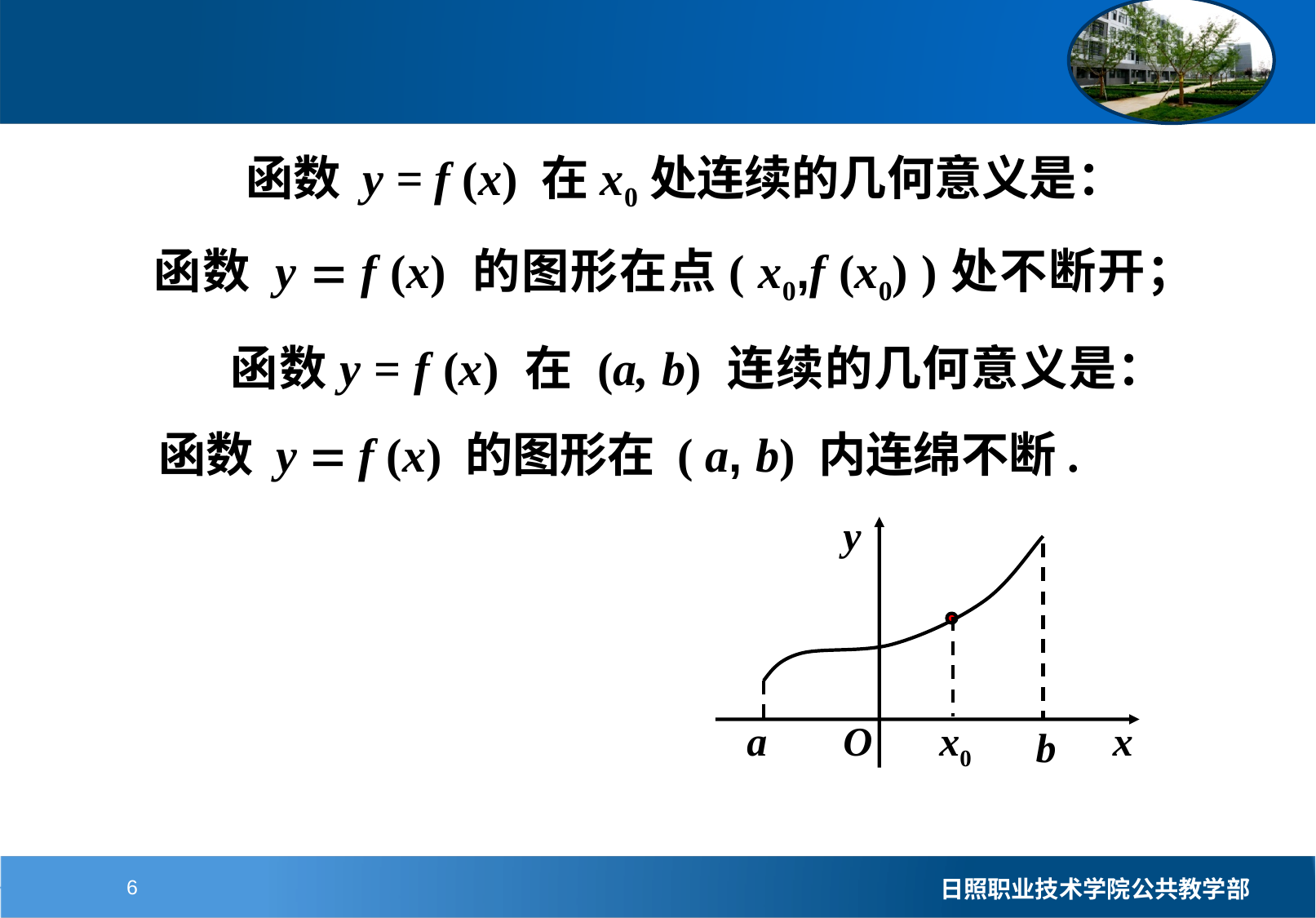

函数 y = f (x) 在x0处连续的几何意义是：
函数 y = f (x) 的图形在点( x0,f (x0) )处不断开；
函数y = f (x) 在 (a, b) 连续的几何意义是：
函数 y = f (x) 的图形在 ( a, b) 内连绵不断.
y

a
O
x0
x
b